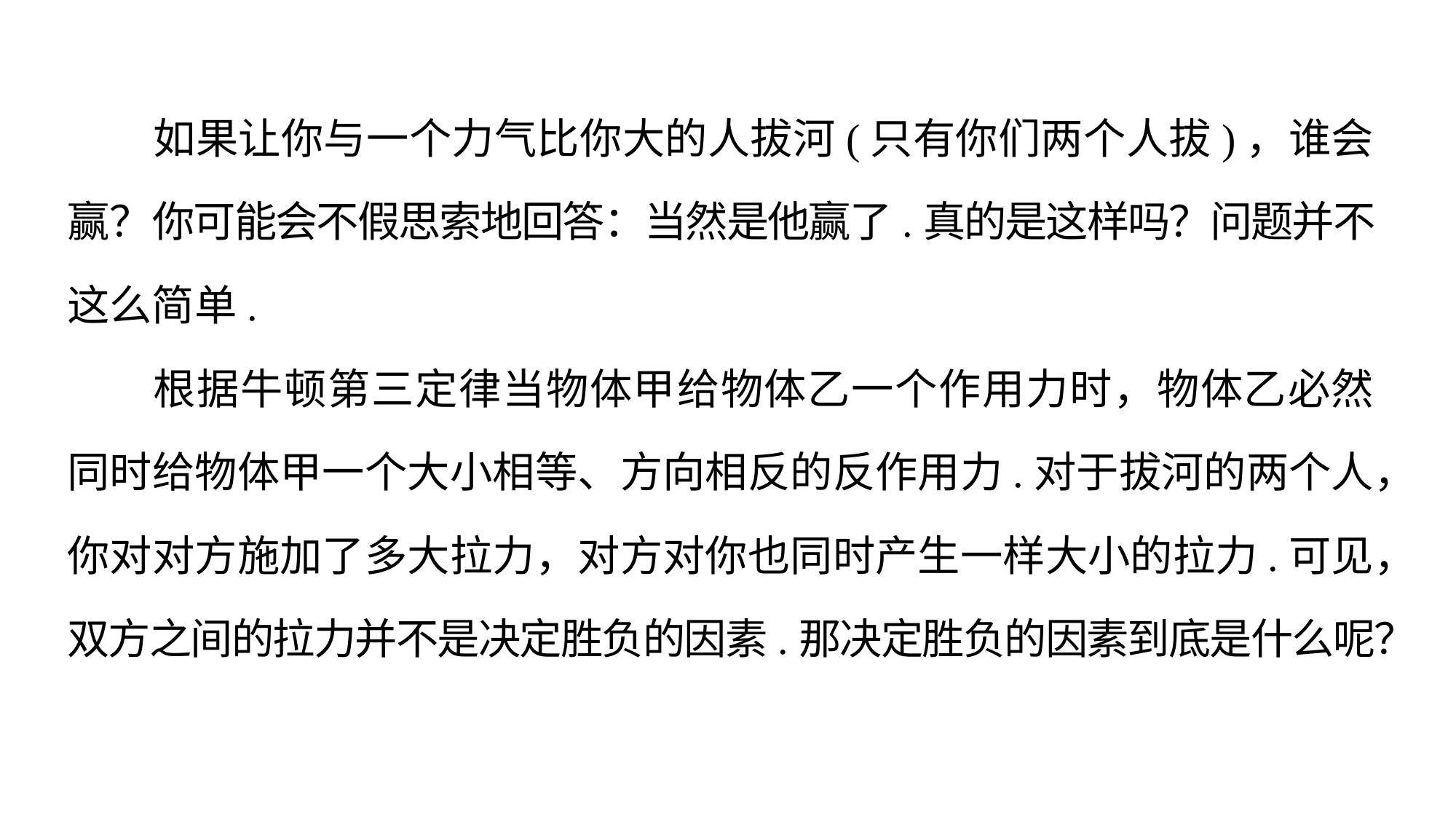

如果让你与一个力气比你大的人拔河(只有你们两个人拔)，谁会赢？你可能会不假思索地回答：当然是他赢了.真的是这样吗？问题并不这么简单.
根据牛顿第三定律当物体甲给物体乙一个作用力时，物体乙必然同时给物体甲一个大小相等、方向相反的反作用力.对于拔河的两个人，你对对方施加了多大拉力，对方对你也同时产生一样大小的拉力.可见，双方之间的拉力并不是决定胜负的因素.那决定胜负的因素到底是什么呢？